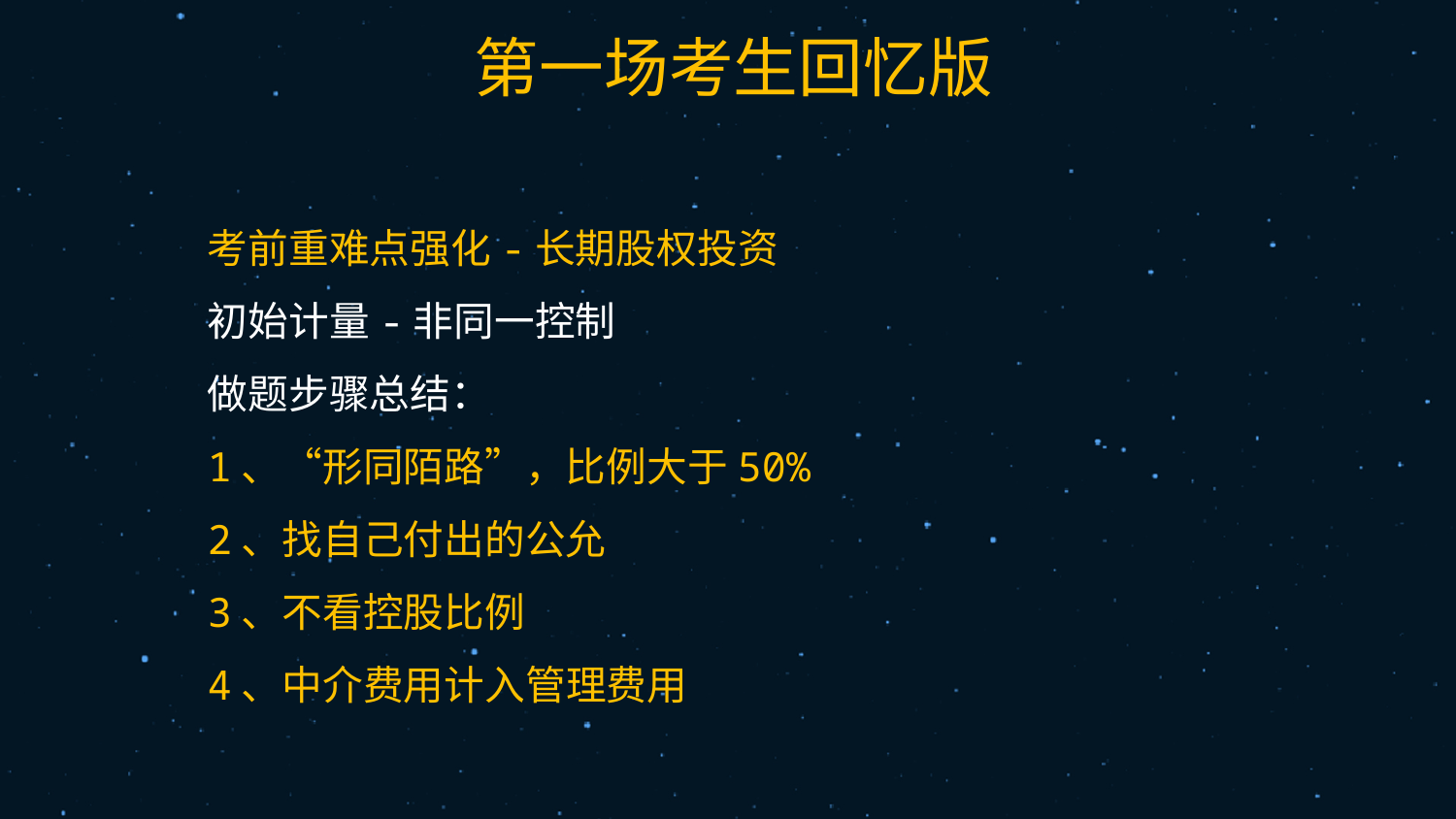

18
考前重难点强化-长期股权投资
初始计量-非同一控制
做题步骤总结：
1、“形同陌路”，比例大于50%
2、找自己付出的公允
3、不看控股比例
4、中介费用计入管理费用